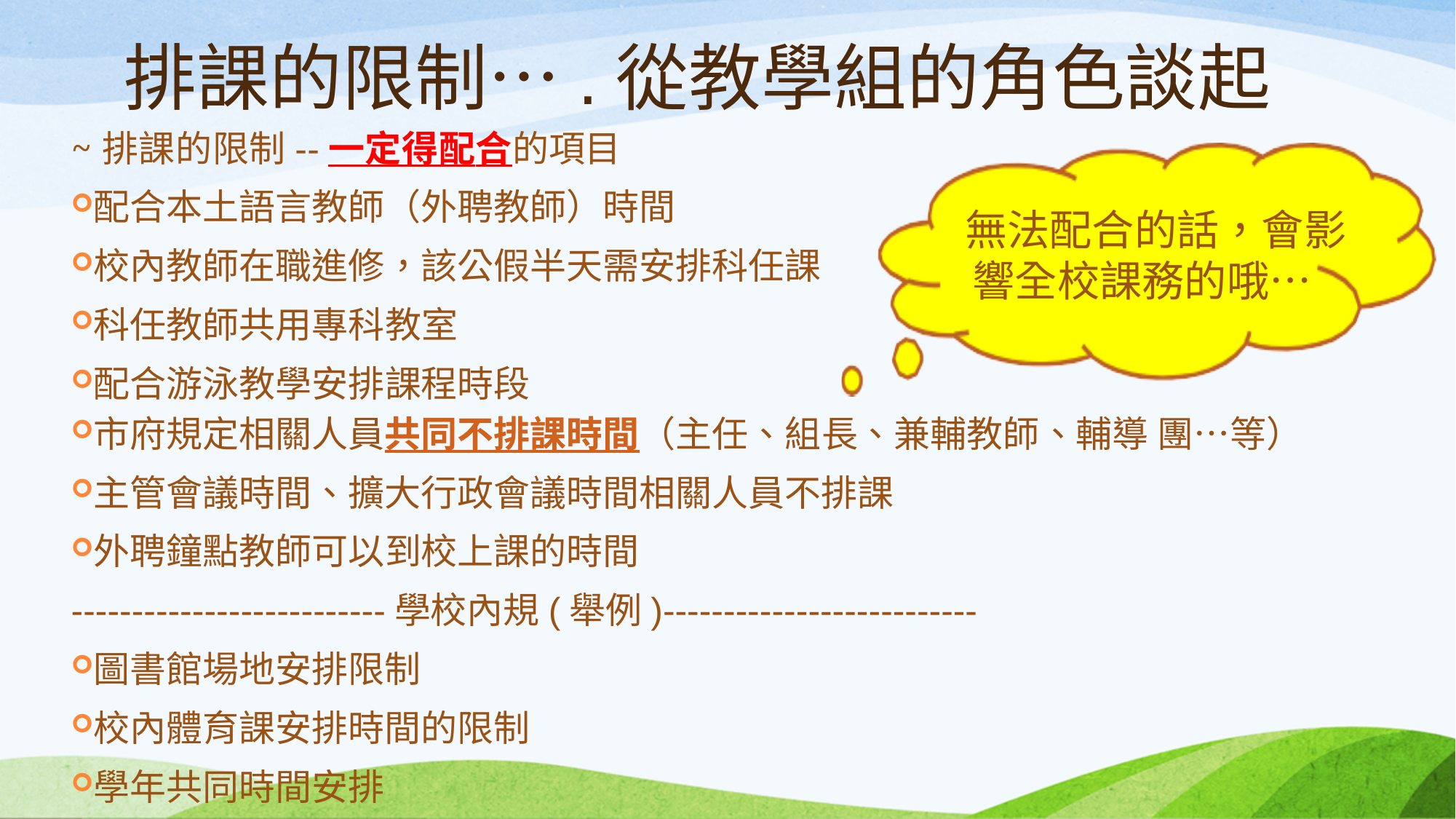

# 排課的限制….從教學組的角色談起
~排課的限制--一定得配合的項目
配合本土語言教師（外聘教師）時間
校內教師在職進修，該公假半天需安排科任課
科任教師共用專科教室
配合游泳教學安排課程時段
市府規定相關人員共同不排課時間（主任、組長、兼輔教師、輔導 團…等）
主管會議時間、擴大行政會議時間相關人員不排課
外聘鐘點教師可以到校上課的時間
--------------------------學校內規(舉例)--------------------------
圖書館場地安排限制
校內體育課安排時間的限制
學年共同時間安排

無法配合的話，會影 響全校課務的哦…